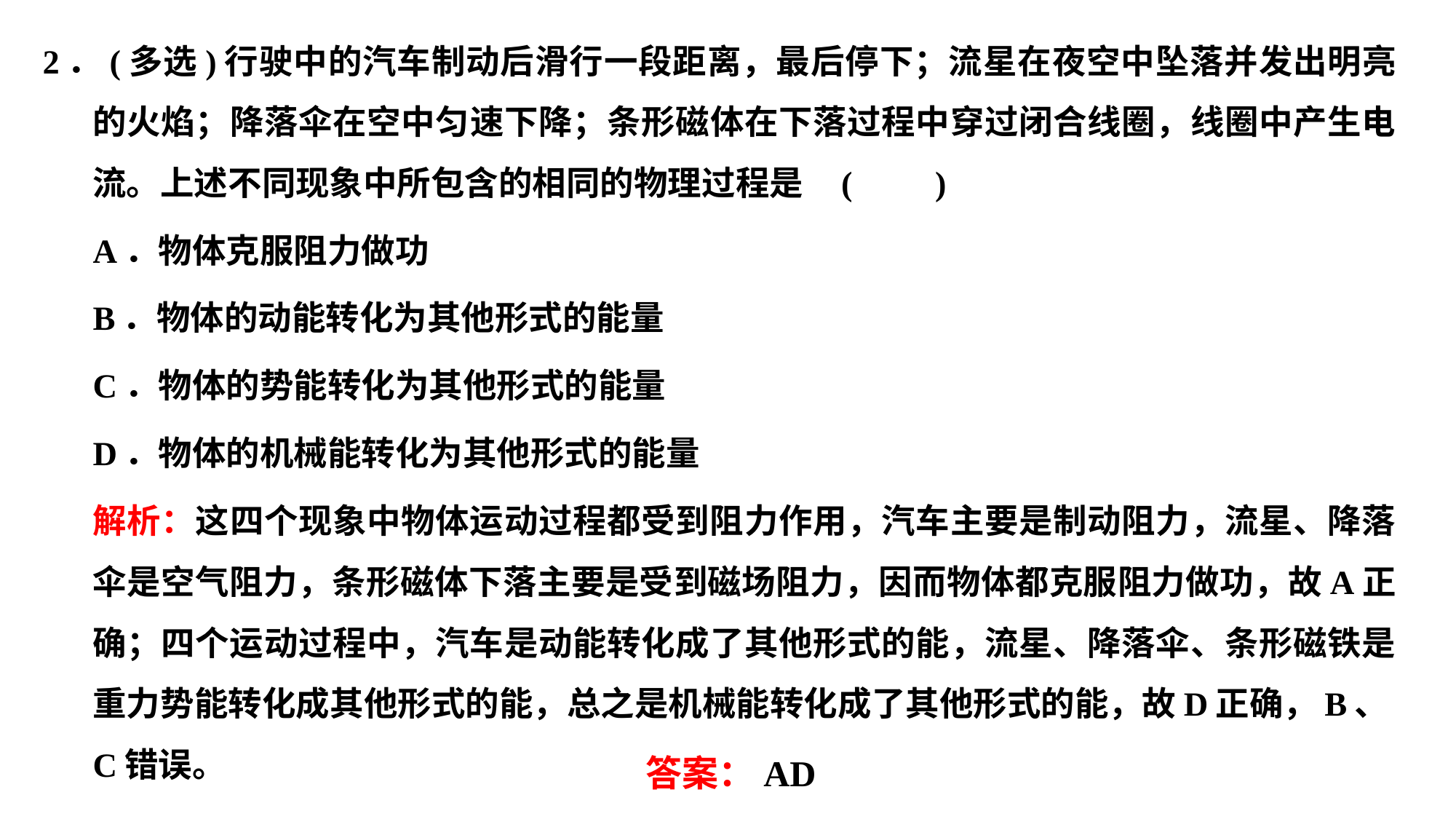

2．(多选)行驶中的汽车制动后滑行一段距离，最后停下；流星在夜空中坠落并发出明亮的火焰；降落伞在空中匀速下降；条形磁体在下落过程中穿过闭合线圈，线圈中产生电流。上述不同现象中所包含的相同的物理过程是		    (　　)
A．物体克服阻力做功
B．物体的动能转化为其他形式的能量
C．物体的势能转化为其他形式的能量
D．物体的机械能转化为其他形式的能量
解析：这四个现象中物体运动过程都受到阻力作用，汽车主要是制动阻力，流星、降落伞是空气阻力，条形磁体下落主要是受到磁场阻力，因而物体都克服阻力做功，故A正确；四个运动过程中，汽车是动能转化成了其他形式的能，流星、降落伞、条形磁铁是重力势能转化成其他形式的能，总之是机械能转化成了其他形式的能，故D正确，B、C错误。

答案：AD